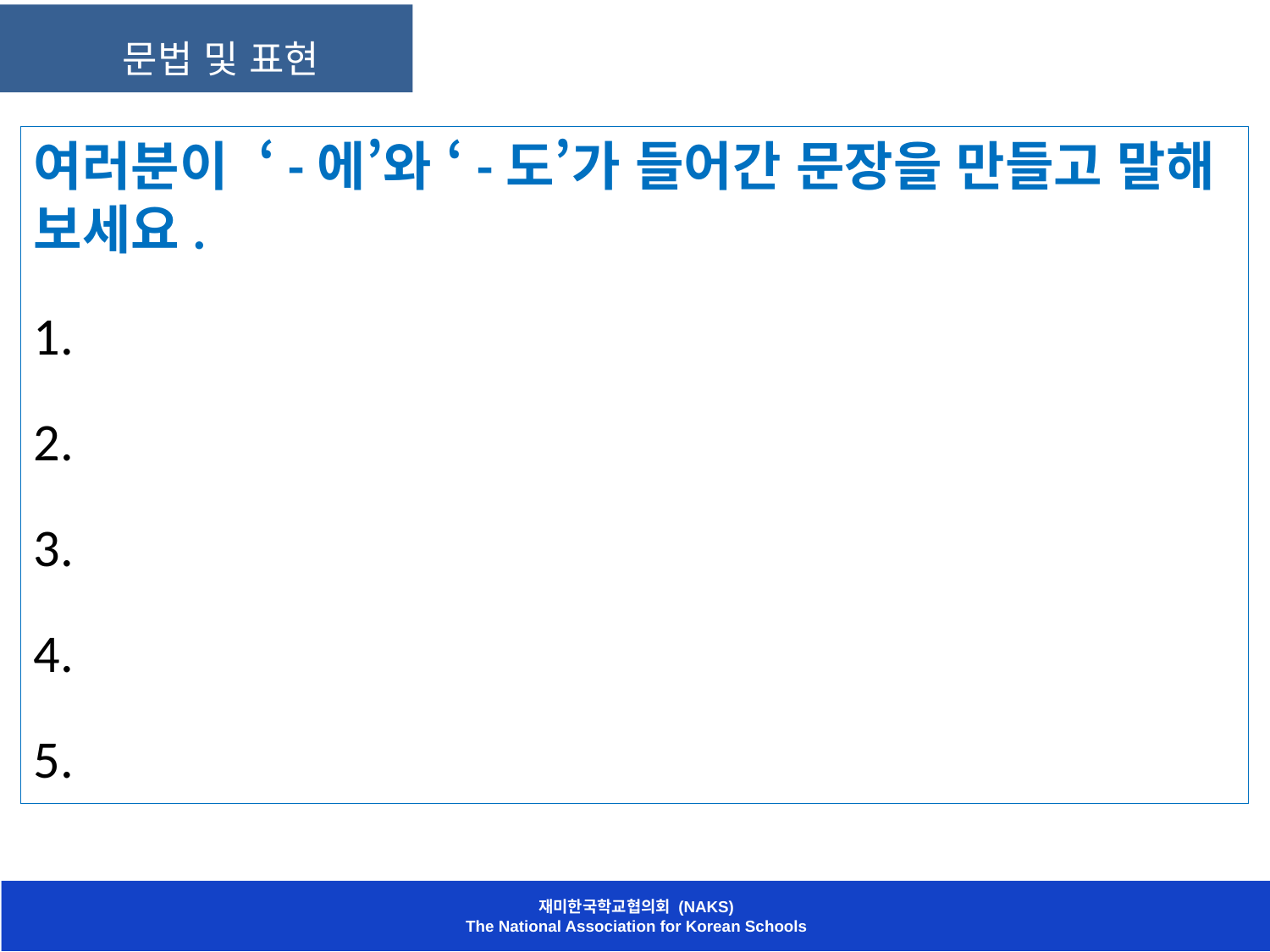

문법 및 표현
여러분이  ‘-에’와 ‘-도’가 들어간 문장을 만들고 말해 보세요.
1.
2.
3.
4.
5.

재미한국학교협의회 (NAKS)
The National Association for Korean Schools